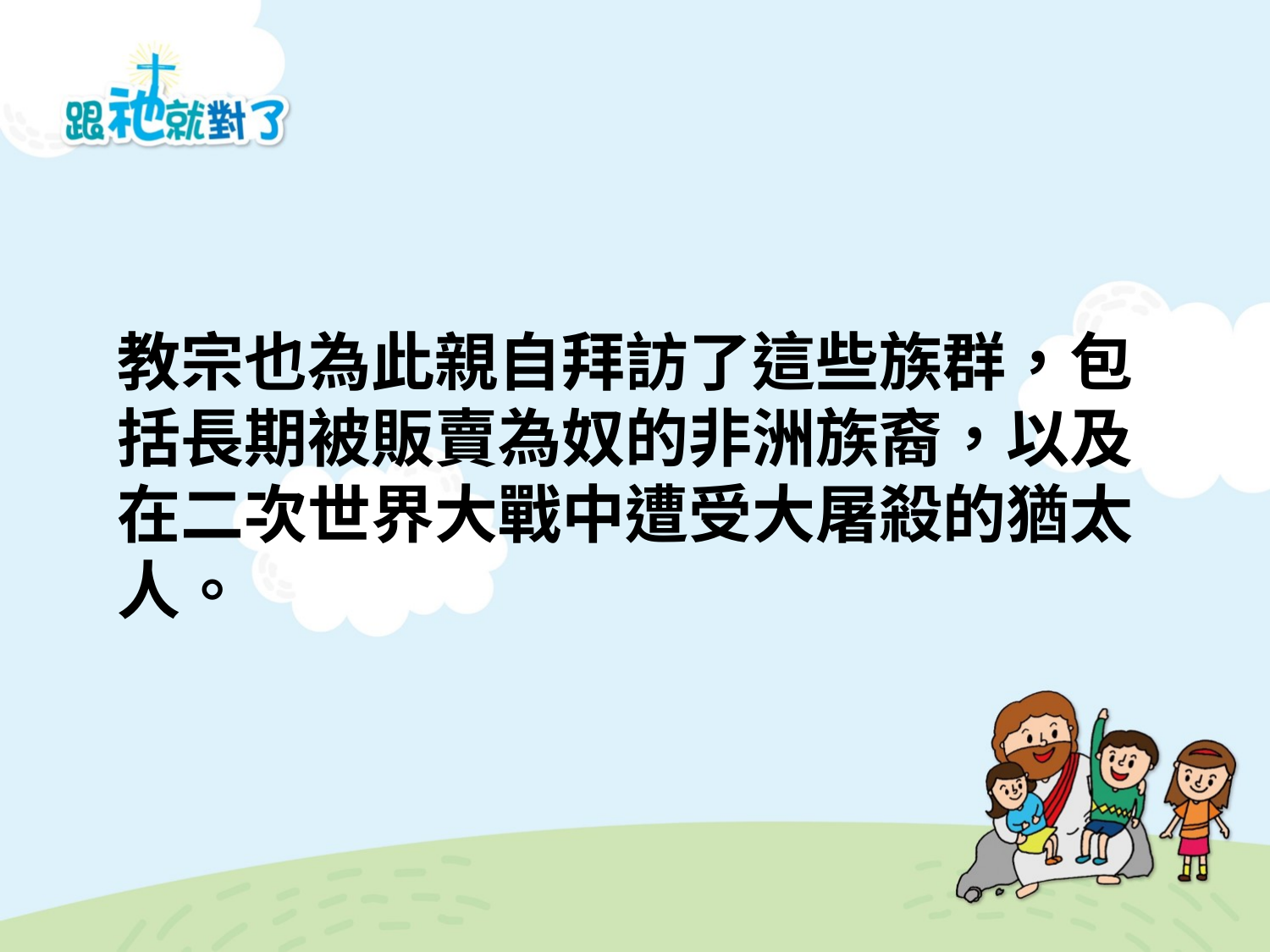

教宗也為此親自拜訪了這些族群，包括長期被販賣為奴的非洲族裔，以及在二次世界大戰中遭受大屠殺的猶太人。